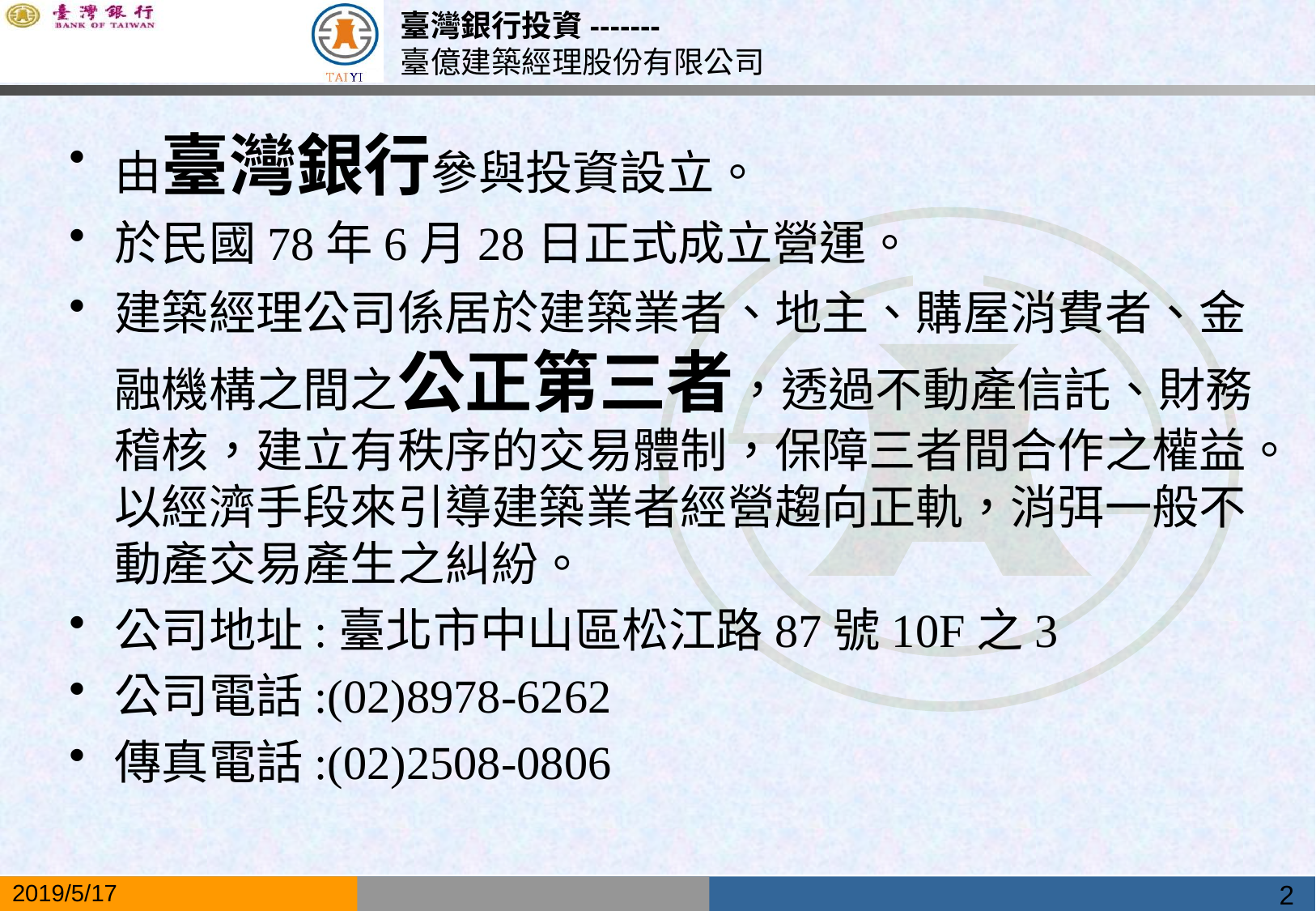

由臺灣銀行參與投資設立。
於民國78年6月28日正式成立營運。
建築經理公司係居於建築業者、地主、購屋消費者、金融機構之間之公正第三者，透過不動產信託、財務稽核，建立有秩序的交易體制，保障三者間合作之權益。以經濟手段來引導建築業者經營趨向正軌，消弭一般不動產交易產生之糾紛。
公司地址:臺北市中山區松江路87號10F之3
公司電話:(02)8978-6262
傳真電話:(02)2508-0806
2
2019/5/17